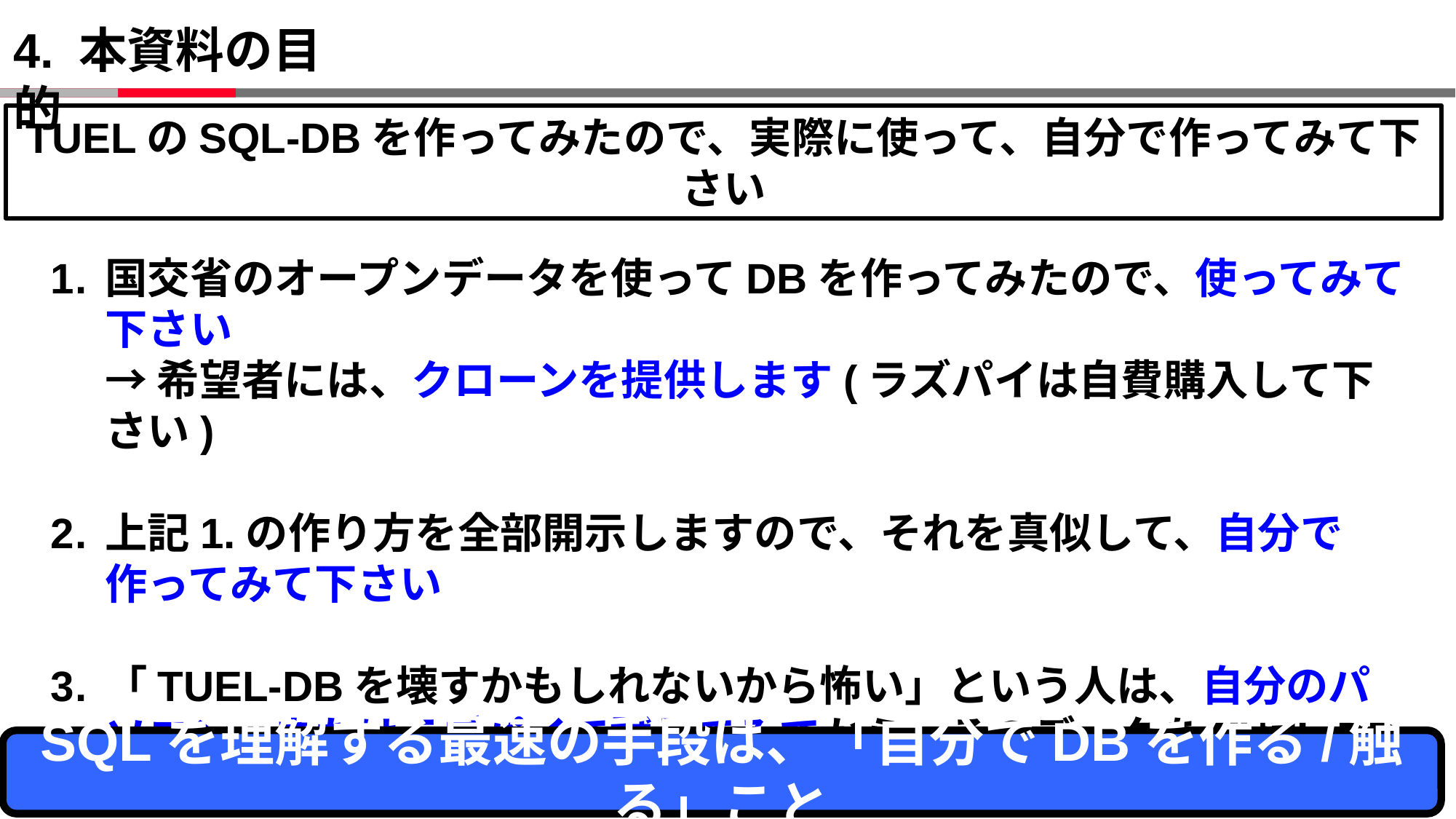

# 4. 本資料の目的
TUELのSQL-DBを作ってみたので、実際に使って、自分で作ってみて下さい
国交省のオープンデータを使ってDBを作ってみたので、使ってみて下さい
→ 希望者には、クローンを提供します(ラズパイは自費購入して下さい)

上記1.の作り方を全部開示しますので、それを真似して、自分で作ってみて下さい

「TUEL-DBを壊すかもしれないから怖い」という人は、自分のパソコン、またはラズパイで試してみてから、そのデータをTUEL-DBにインポートして下さい
SQLを理解する最速の手段は、「自分でDBを作る/触る」こと